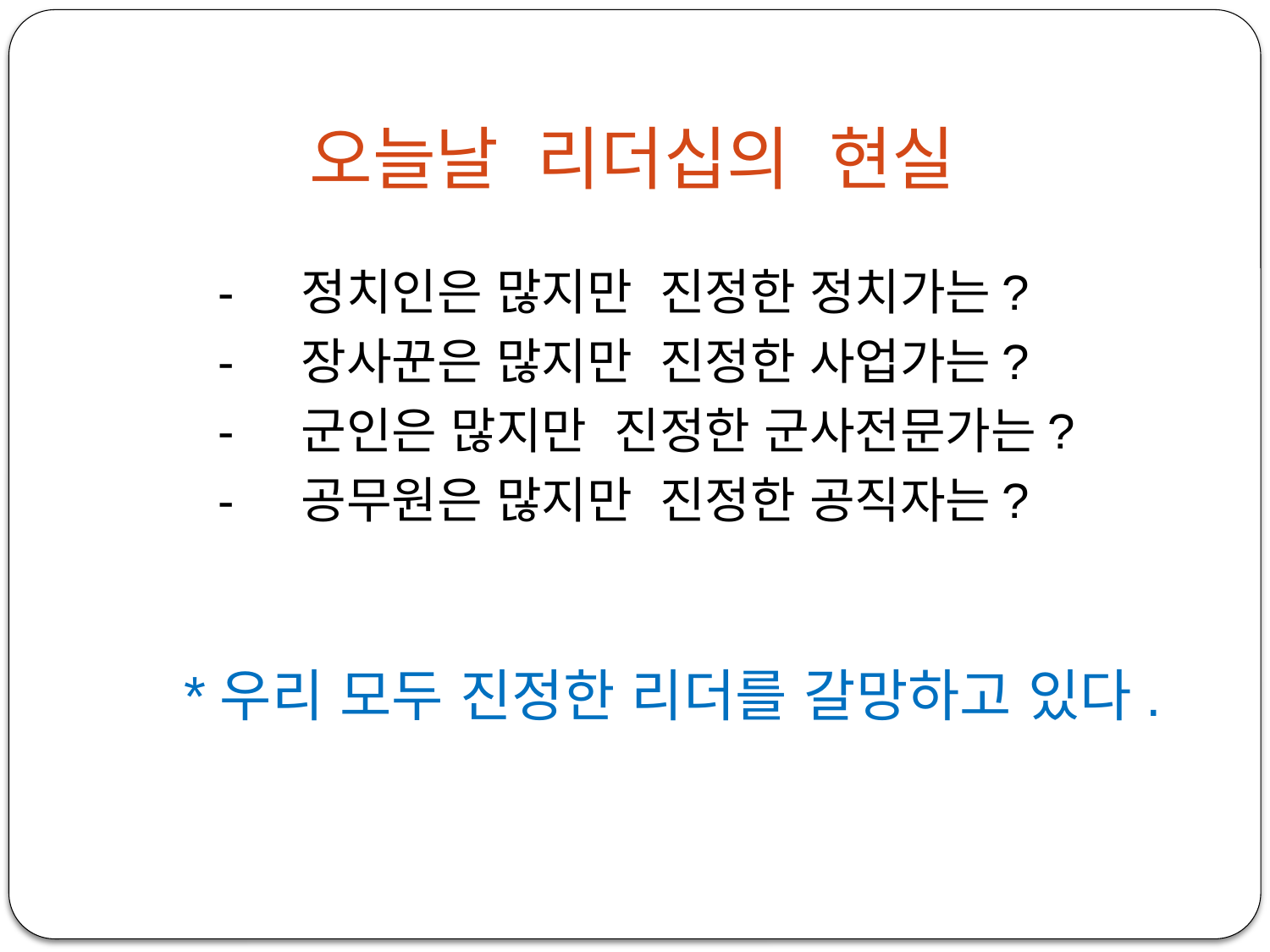

오늘날  리더십의  현실

       -    정치인은 많지만  진정한 정치가는?
       -    장사꾼은 많지만  진정한 사업가는?
       -    군인은 많지만  진정한 군사전문가는?
       -    공무원은 많지만  진정한 공직자는?

    *우리 모두 진정한 리더를 갈망하고 있다.